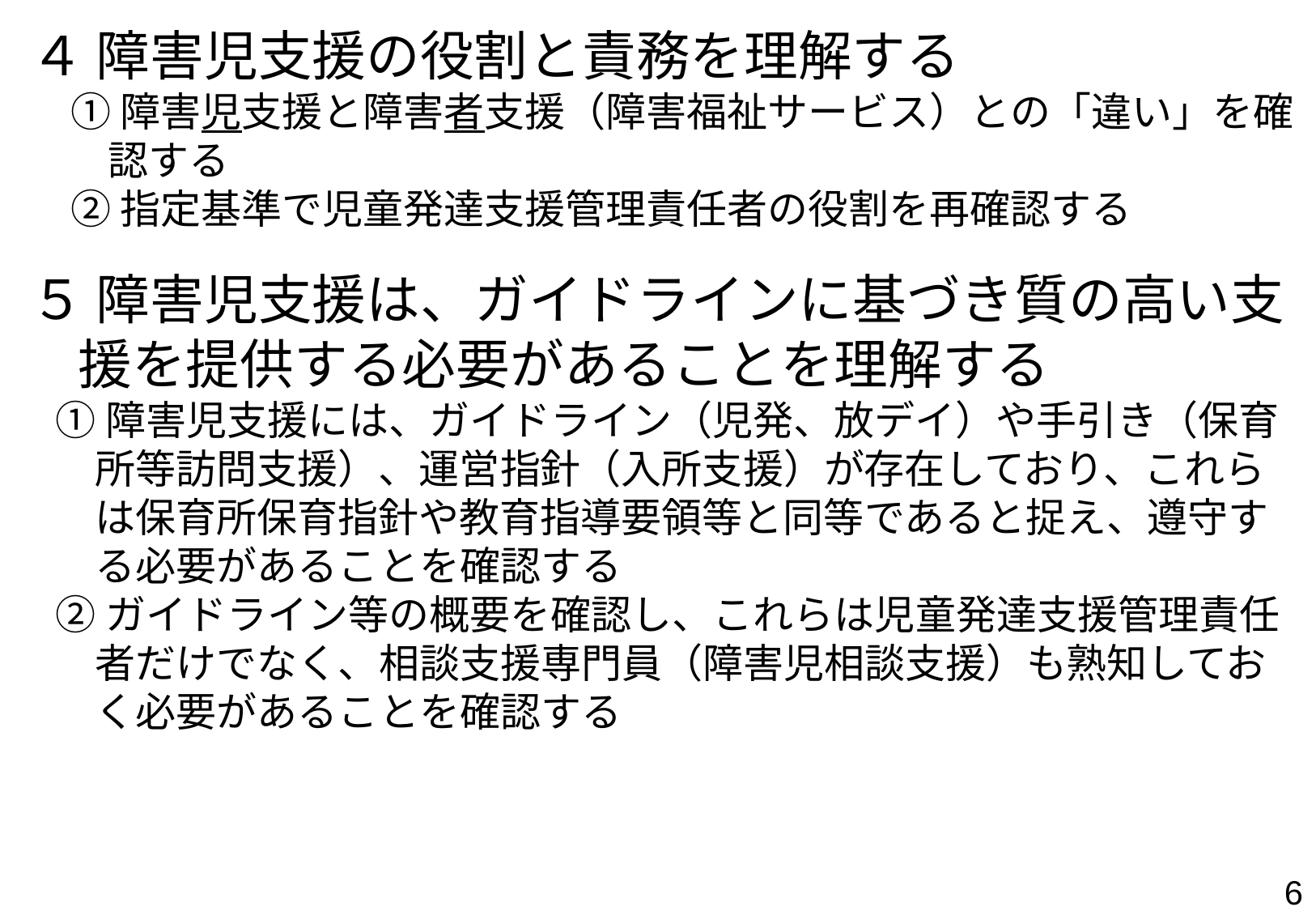

４ 障害児支援の役割と責務を理解する
　① 障害児支援と障害者支援（障害福祉サービス）との「違い」を確認する
　② 指定基準で児童発達支援管理責任者の役割を再確認する
５ 障害児支援は、ガイドラインに基づき質の高い支援を提供する必要があることを理解する
①障害児支援には、ガイドライン（児発、放デイ）や手引き（保育所等訪問支援）、運営指針（入所支援）が存在しており、これらは保育所保育指針や教育指導要領等と同等であると捉え、遵守する必要があることを確認する
②ガイドライン等の概要を確認し、これらは児童発達支援管理責任者だけでなく、相談支援専門員（障害児相談支援）も熟知しておく必要があることを確認する
6